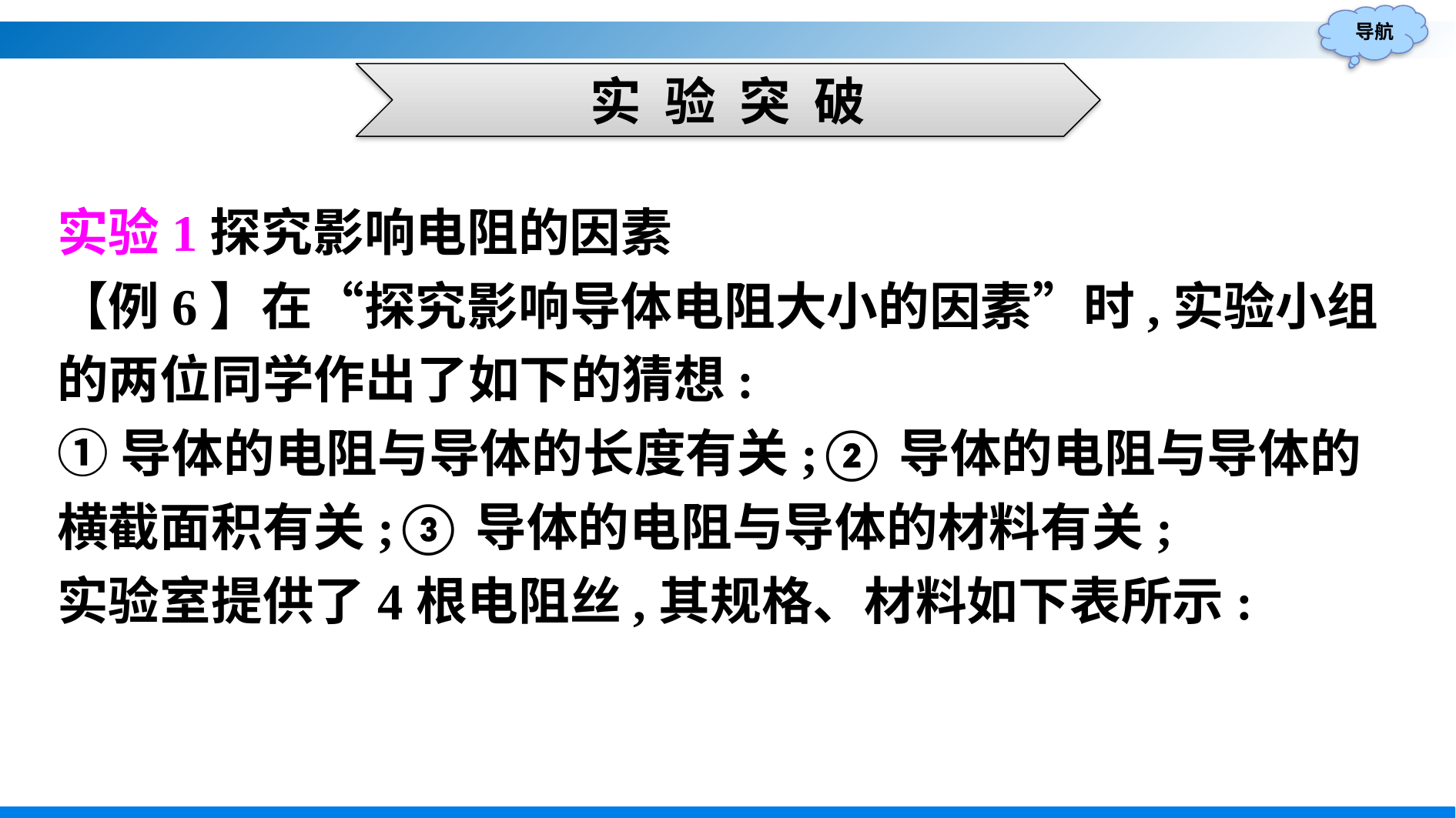

实  验  突  破
实验1探究影响电阻的因素
【例6】在“探究影响导体电阻大小的因素”时,实验小组的两位同学作出了如下的猜想:
①导体的电阻与导体的长度有关;②导体的电阻与导体的横截面积有关;③导体的电阻与导体的材料有关;
实验室提供了4根电阻丝,其规格、材料如下表所示: